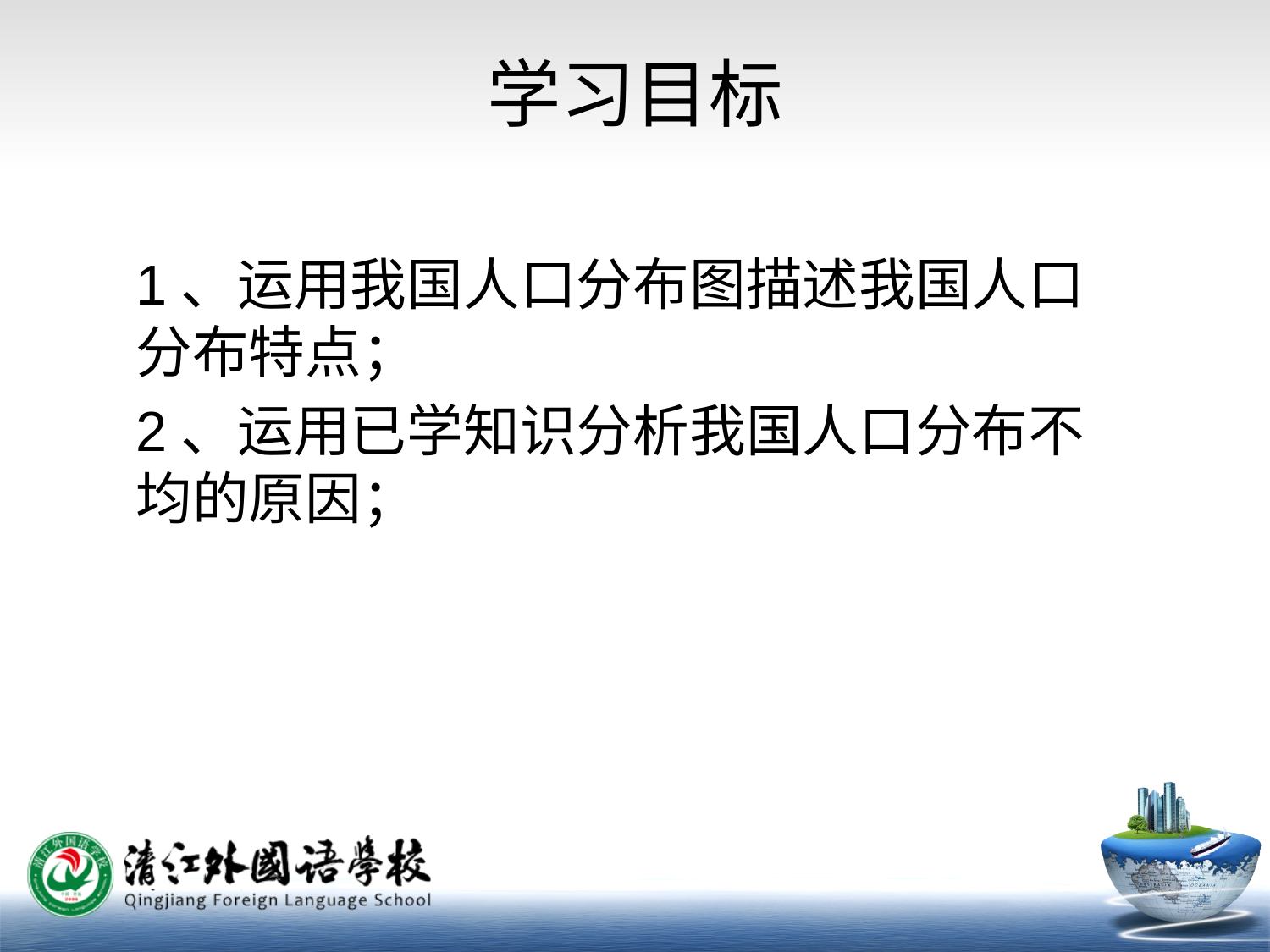

# 学习目标
1、运用我国人口分布图描述我国人口分布特点；
2、运用已学知识分析我国人口分布不均的原因；